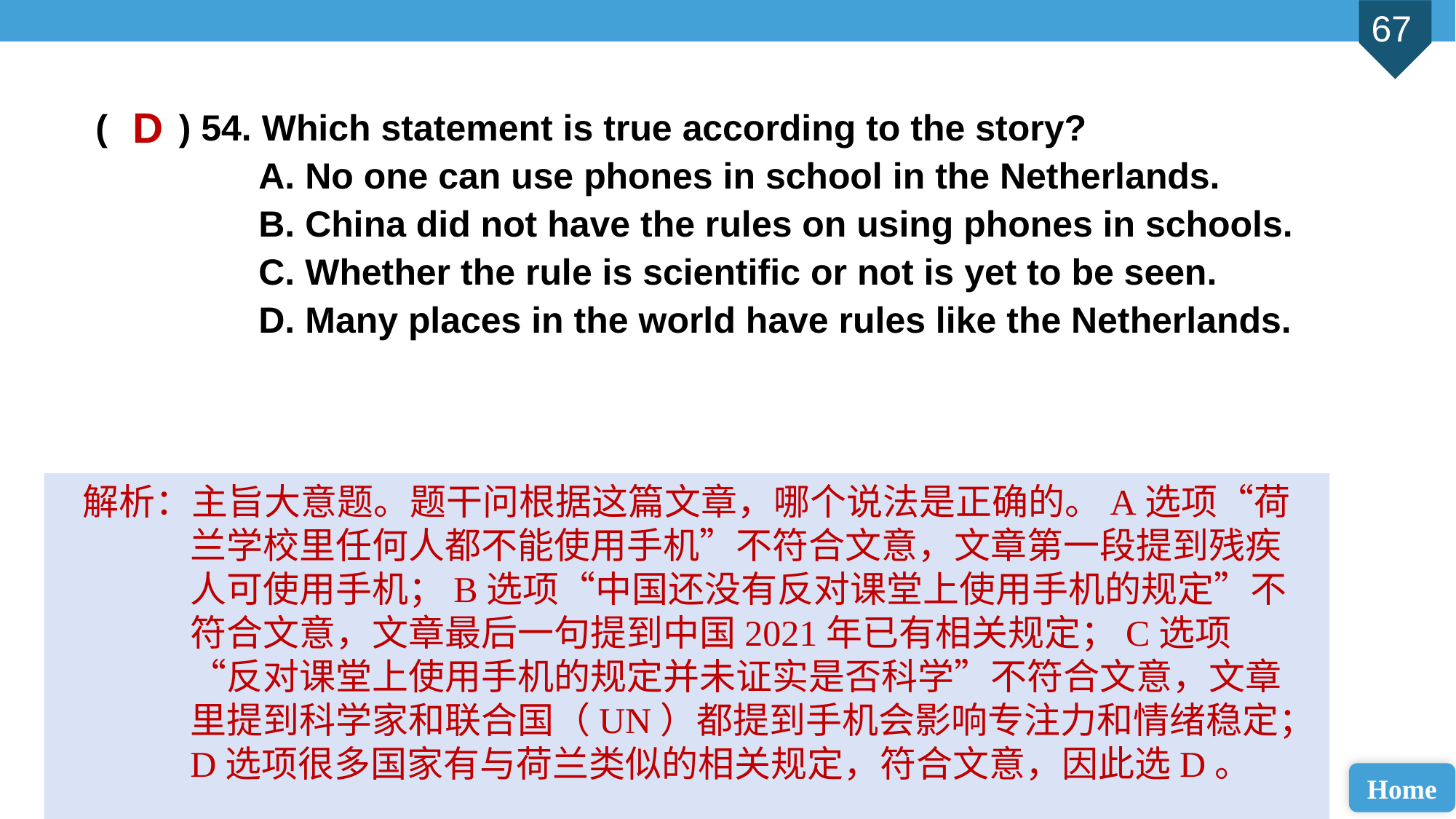

D
(       ) 54. Which statement is true according to the story?
                A. No one can use phones in school in the Netherlands.
                B. China did not have the rules on using phones in schools.
                C. Whether the rule is scientific or not is yet to be seen.
                D. Many places in the world have rules like the Netherlands.

解析：主旨大意题。题干问根据这篇文章，哪个说法是正确的。A选项“荷兰学校里任何人都不能使用手机”不符合文意，文章第一段提到残疾人可使用手机；B选项“中国还没有反对课堂上使用手机的规定”不符合文意，文章最后一句提到中国2021年已有相关规定；C选项“反对课堂上使用手机的规定并未证实是否科学”不符合文意，文章里提到科学家和联合国（UN）都提到手机会影响专注力和情绪稳定；D选项很多国家有与荷兰类似的相关规定，符合文意，因此选D。